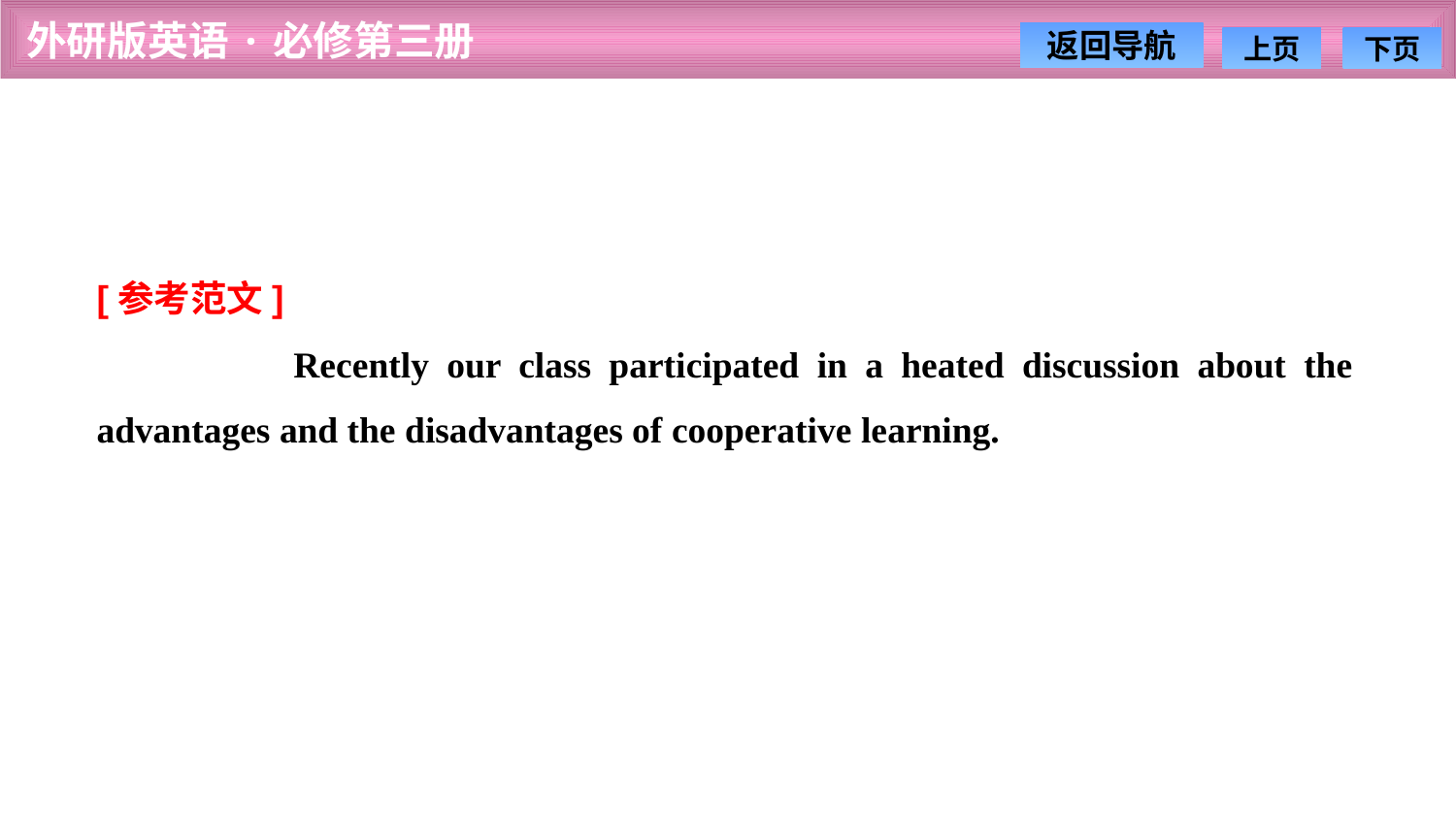

[参考范文]
           Recently our class participated in a heated discussion about the advantages and the disadvantages of cooperative learning.